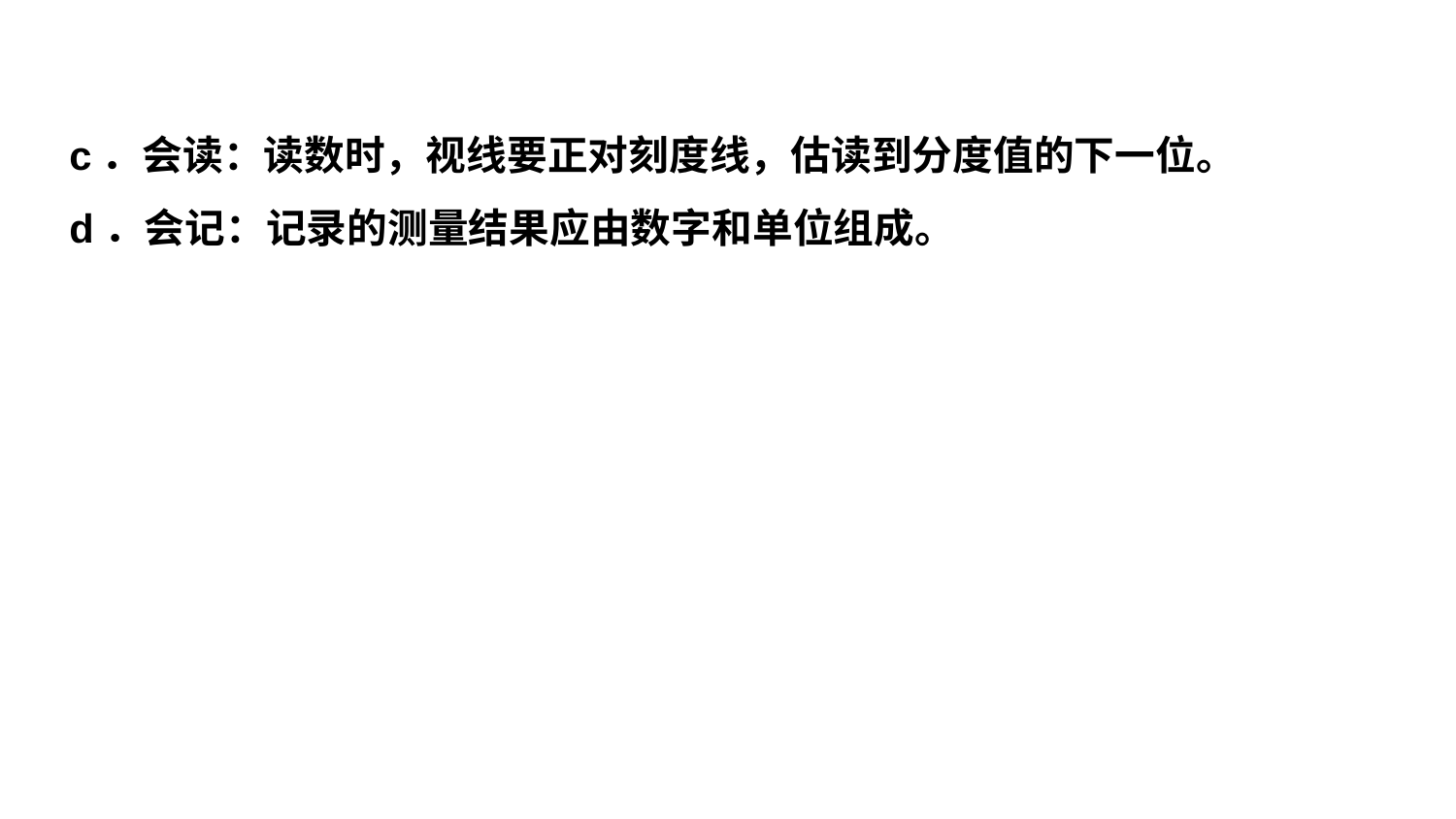

c．会读：读数时，视线要正对刻度线，估读到分度值的下一位。
d．会记：记录的测量结果应由数字和单位组成。